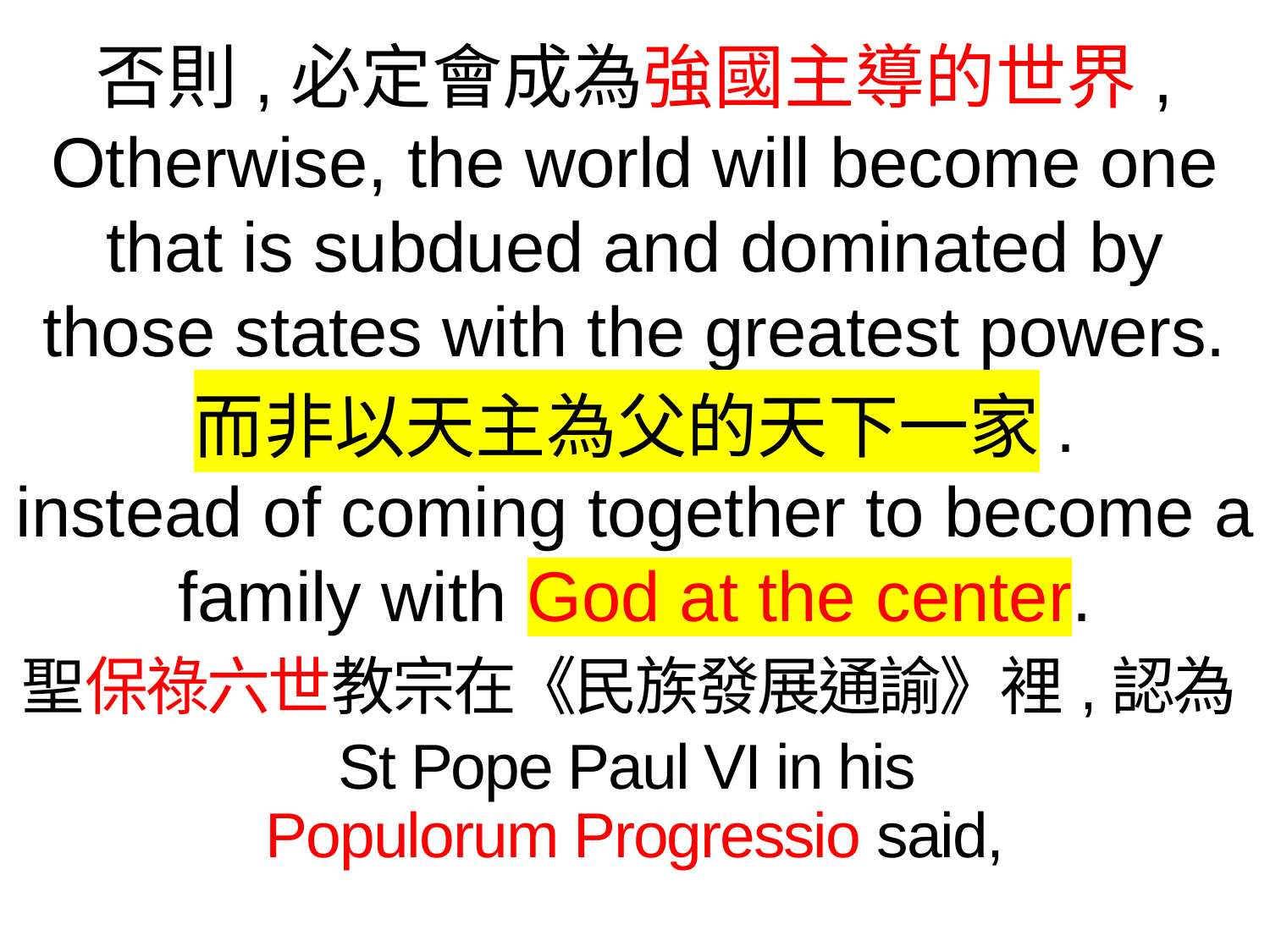

否則,必定會成為強國主導的世界,
Otherwise, the world will become one that is subdued and dominated by those states with the greatest powers.
而非以天主為父的天下一家.
instead of coming together to become a family with God at the center.
聖保祿六世教宗在《民族發展通諭》裡,認為
St Pope Paul VI in his
Populorum Progressio said,